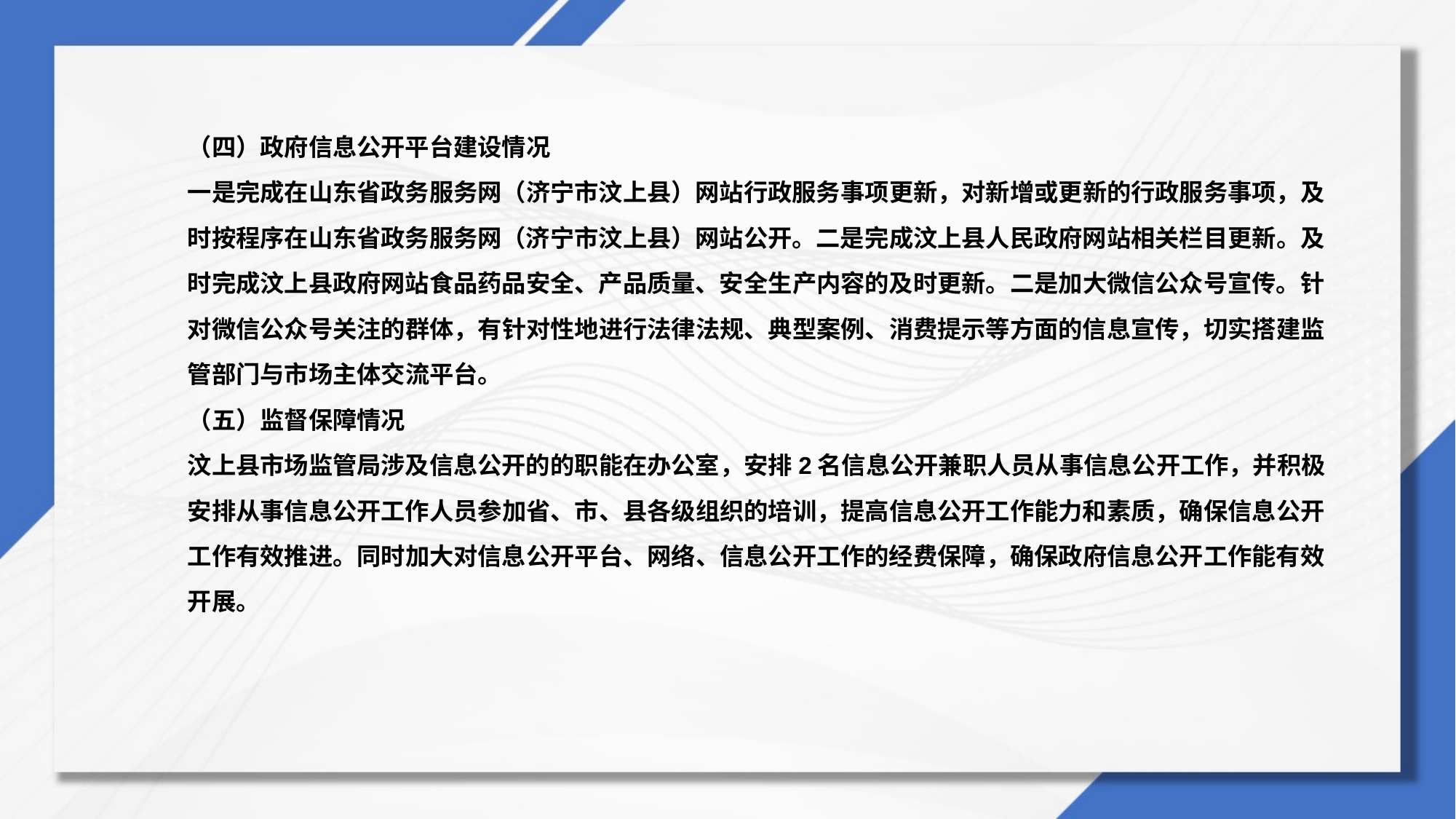

（四）政府信息公开平台建设情况
一是完成在山东省政务服务网（济宁市汶上县）网站行政服务事项更新，对新增或更新的行政服务事项，及时按程序在山东省政务服务网（济宁市汶上县）网站公开。二是完成汶上县人民政府网站相关栏目更新。及时完成汶上县政府网站食品药品安全、产品质量、安全生产内容的及时更新。二是加大微信公众号宣传。针对微信公众号关注的群体，有针对性地进行法律法规、典型案例、消费提示等方面的信息宣传，切实搭建监管部门与市场主体交流平台。
（五）监督保障情况
汶上县市场监管局涉及信息公开的的职能在办公室，安排2名信息公开兼职人员从事信息公开工作，并积极安排从事信息公开工作人员参加省、市、县各级组织的培训，提高信息公开工作能力和素质，确保信息公开工作有效推进。同时加大对信息公开平台、网络、信息公开工作的经费保障，确保政府信息公开工作能有效开展。